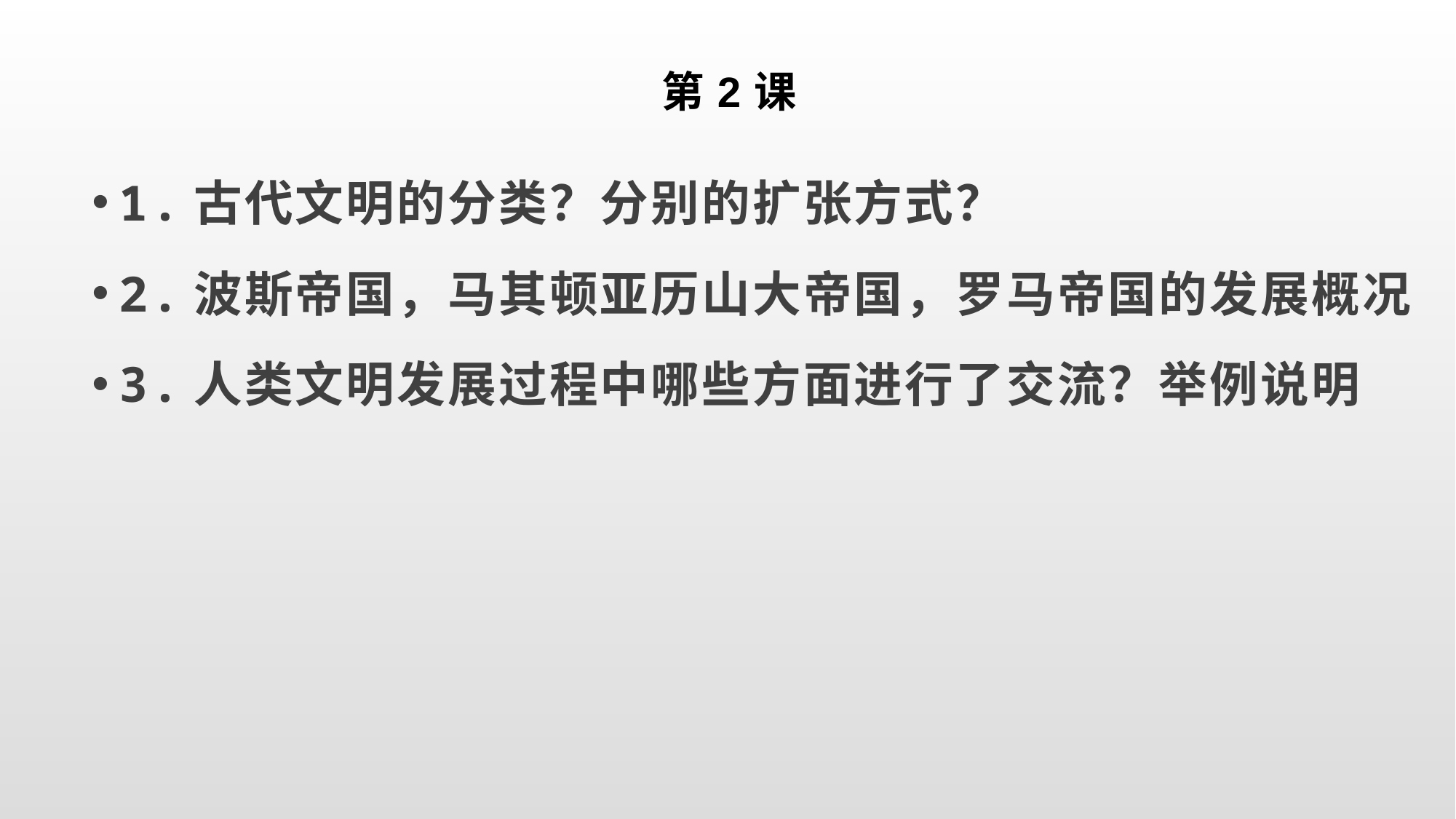

# 第2课
1.古代文明的分类？分别的扩张方式？
2.波斯帝国，马其顿亚历山大帝国，罗马帝国的发展概况
3.人类文明发展过程中哪些方面进行了交流？举例说明